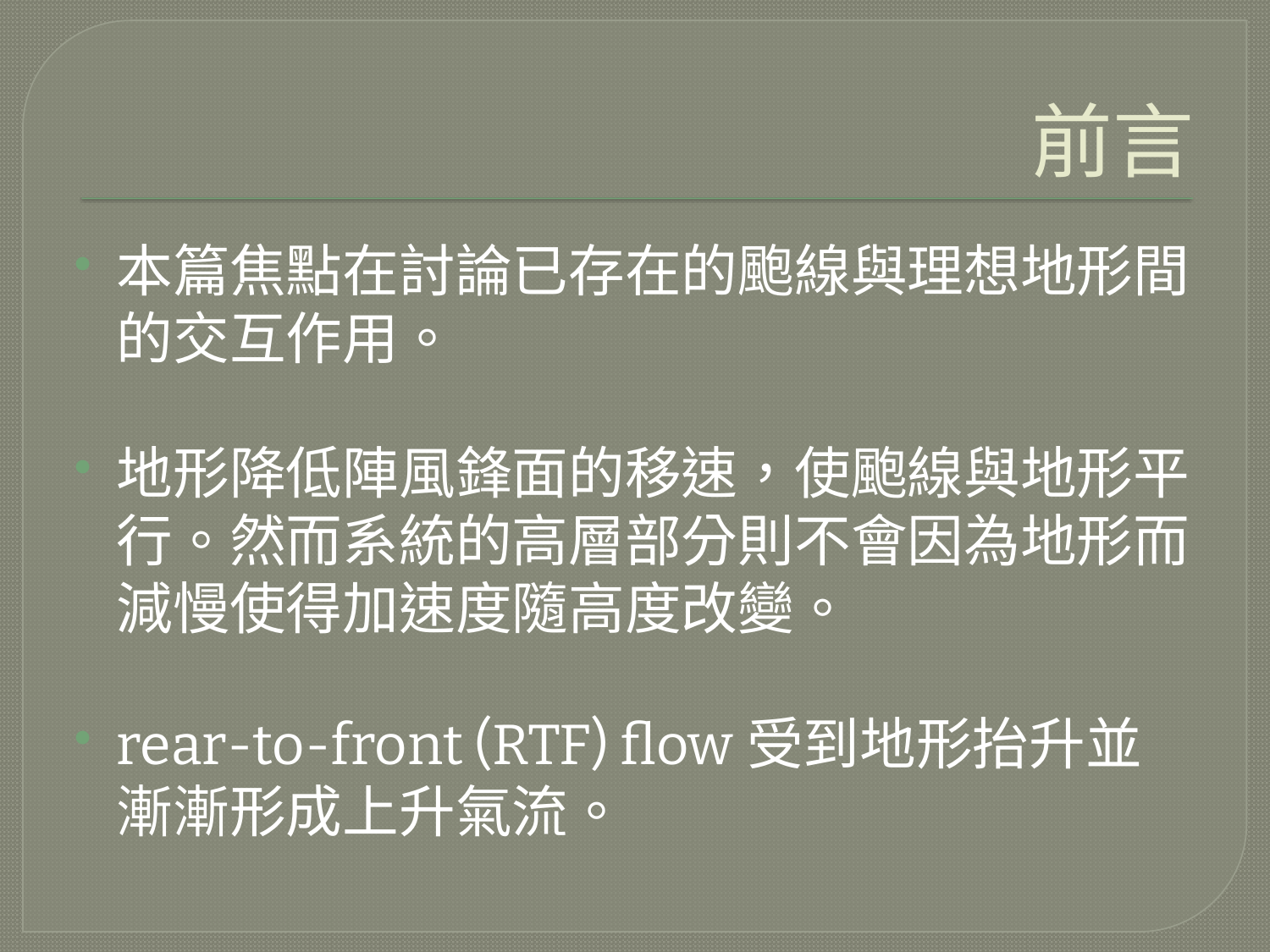

# 前言
本篇焦點在討論已存在的颮線與理想地形間的交互作用。

地形降低陣風鋒面的移速，使颮線與地形平行。然而系統的高層部分則不會因為地形而減慢使得加速度隨高度改變。

rear-to-front (RTF) flow受到地形抬升並漸漸形成上升氣流。